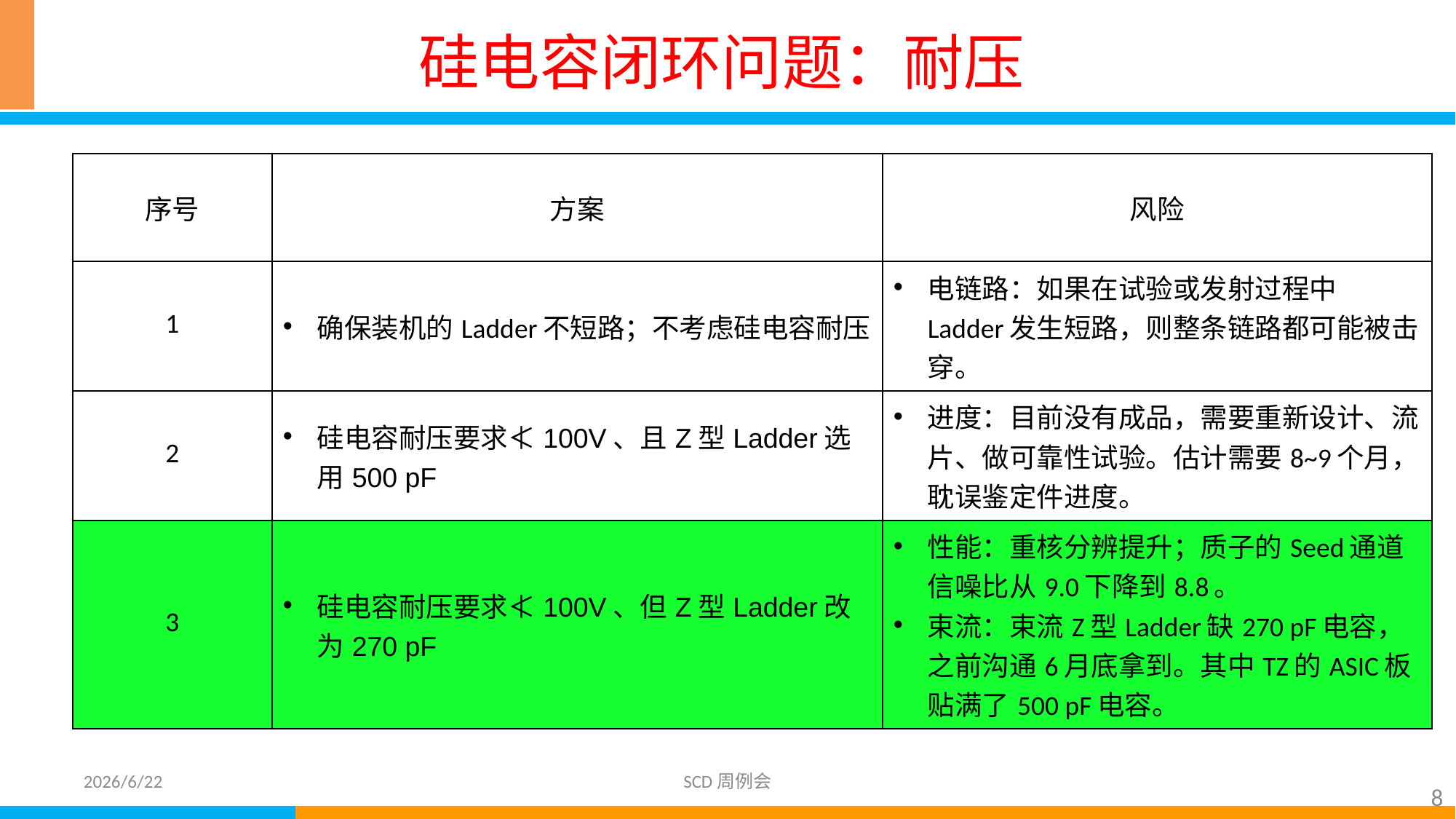

# 硅电容闭环问题：耐压
| 序号 | 方案 | 风险 |
| --- | --- | --- |
| 1 | 确保装机的Ladder不短路；不考虑硅电容耐压 | 电链路：如果在试验或发射过程中Ladder发生短路，则整条链路都可能被击穿。 |
| 2 | 硅电容耐压要求≮100V、且Z型Ladder选用500 pF | 进度：目前没有成品，需要重新设计、流片、做可靠性试验。估计需要8~9个月，耽误鉴定件进度。 |
| 3 | 硅电容耐压要求≮100V、但Z型Ladder改为270 pF | 性能：重核分辨提升；质子的Seed通道信噪比从9.0下降到8.8。 束流：束流Z型Ladder缺270 pF电容，之前沟通6月底拿到。其中TZ的ASIC板贴满了500 pF电容。 |
2026/6/22
SCD周例会
8